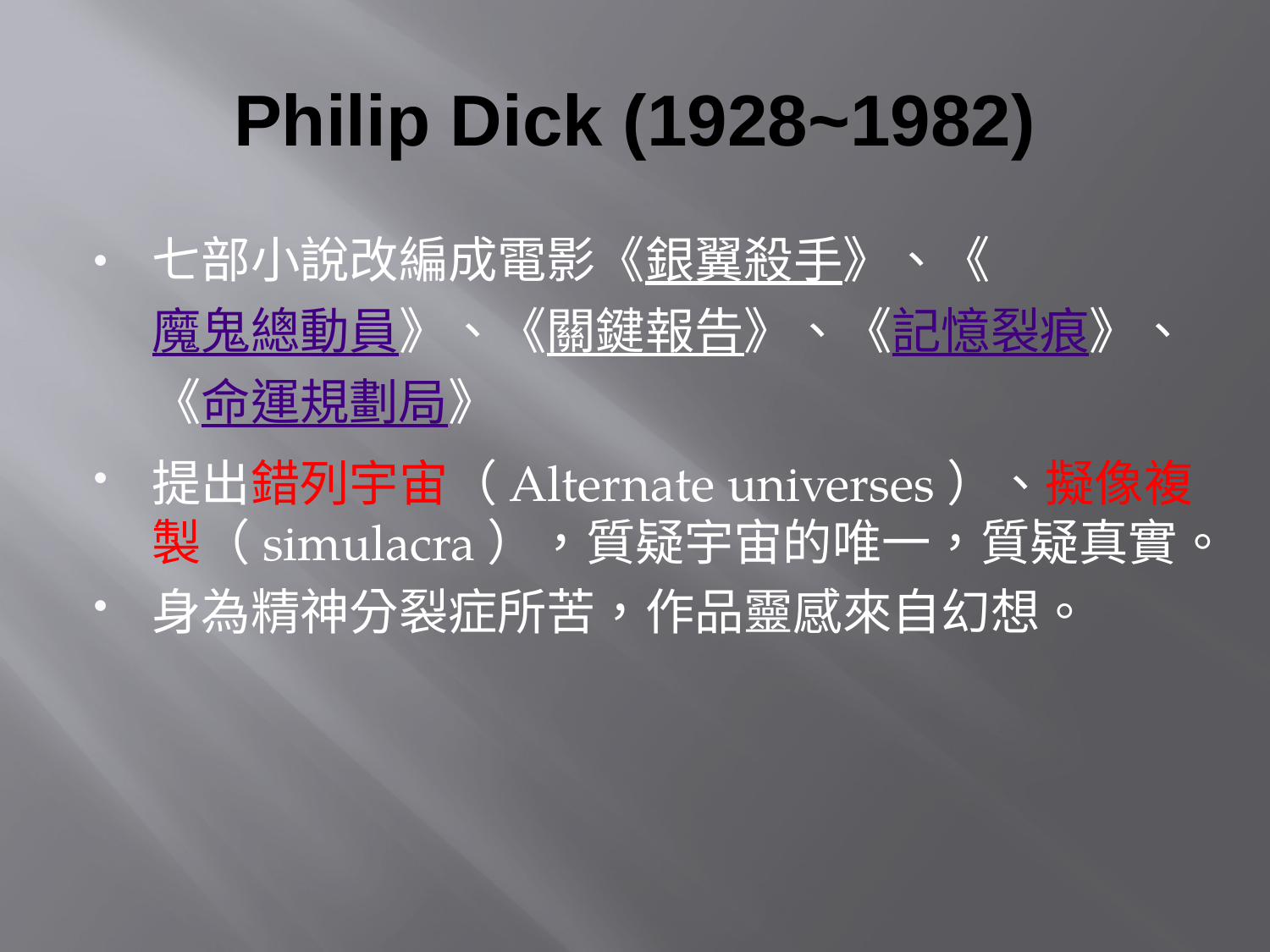

# Philip Dick (1928~1982)
七部小說改編成電影《銀翼殺手》、《魔鬼總動員》、《關鍵報告》、《記憶裂痕》、 《命運規劃局》
提出錯列宇宙（Alternate universes）、擬像複製（simulacra），質疑宇宙的唯一，質疑真實。
身為精神分裂症所苦，作品靈感來自幻想。